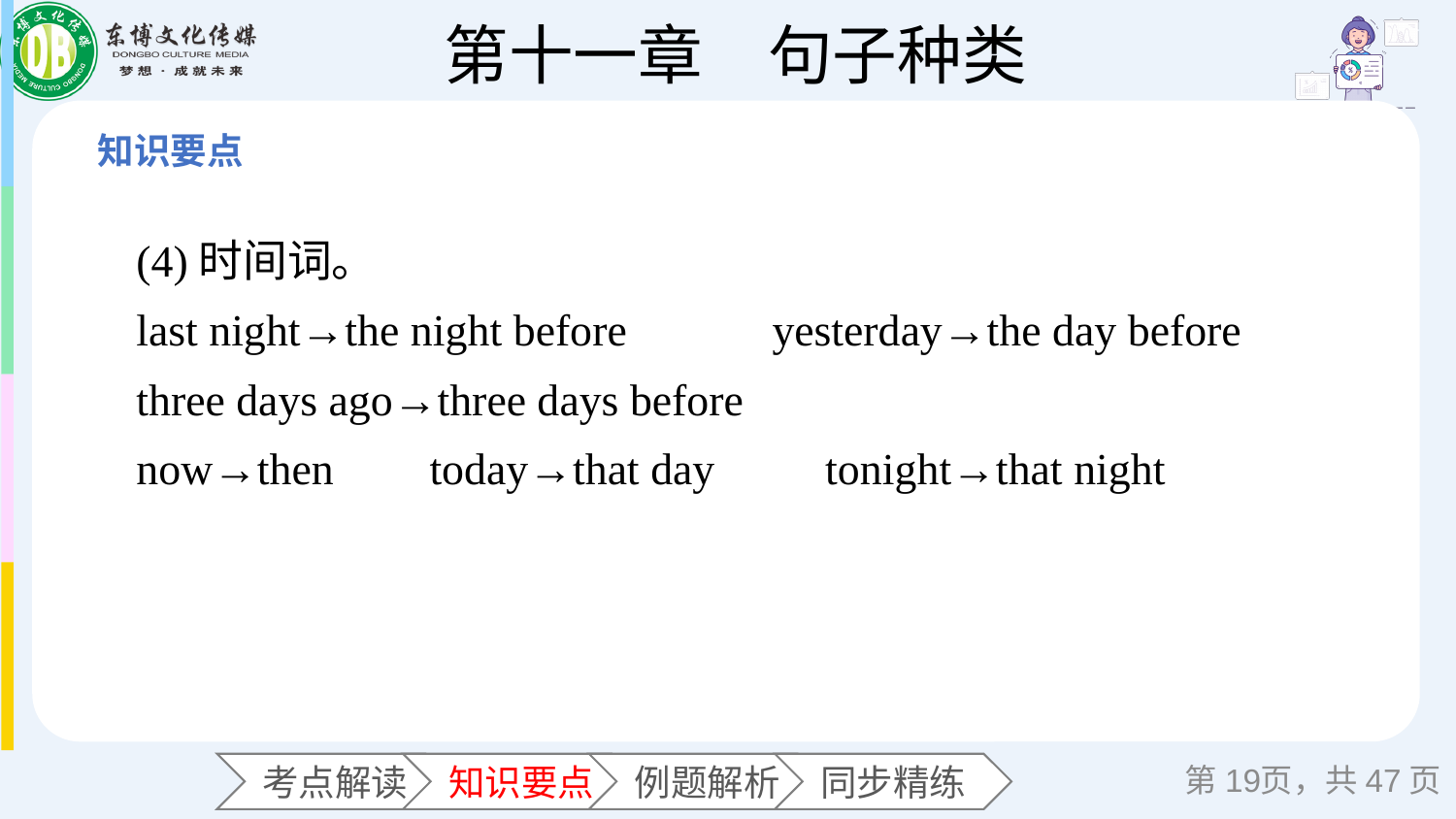

(4)时间词。
last night→the night before             yesterday→the day before
three days ago→three days before
now→then　   today→that day　　tonight→that night

第19页，共47页